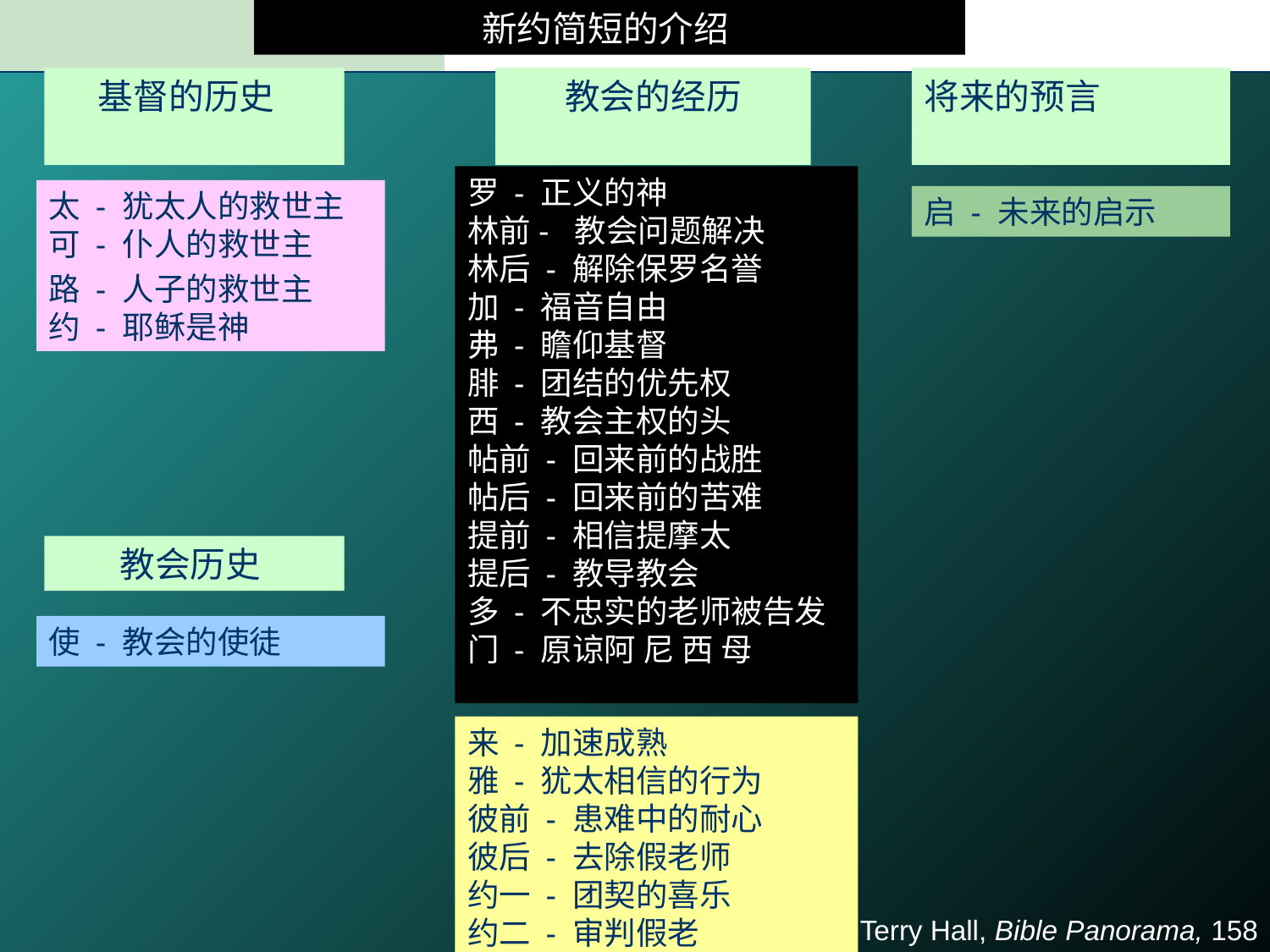

新约简短的介绍
33
基督的历史
教会的经历

将来的预言

罗 - 正义的神
林前-  教会问题解决
林后 - 解除保罗名誉
加 - 福音自由
弗 - 瞻仰基督
腓 - 团结的优先权
西 - 教会主权的头
帖前 - 回来前的战胜
帖后 - 回来前的苦难
提前 - 相信提摩太
提后 - 教导教会
多 - 不忠实的老师被告发
门 - 原谅阿 尼 西 母

太 - 犹太人的救世主
可 - 仆人的救世主
路 - 人子的救世主
约 - 耶稣是神
启 - 未来的启示
教会历史
使 - 教会的使徒
来 - 加速成熟
雅 - 犹太相信的行为
彼前 - 患难中的耐心
彼后 - 去除假老师
约一 - 团契的喜乐
约二 - 审判假老
约三 - 招待的喜乐
优 - 使徒的审判
Terry Hall, Bible Panorama, 158